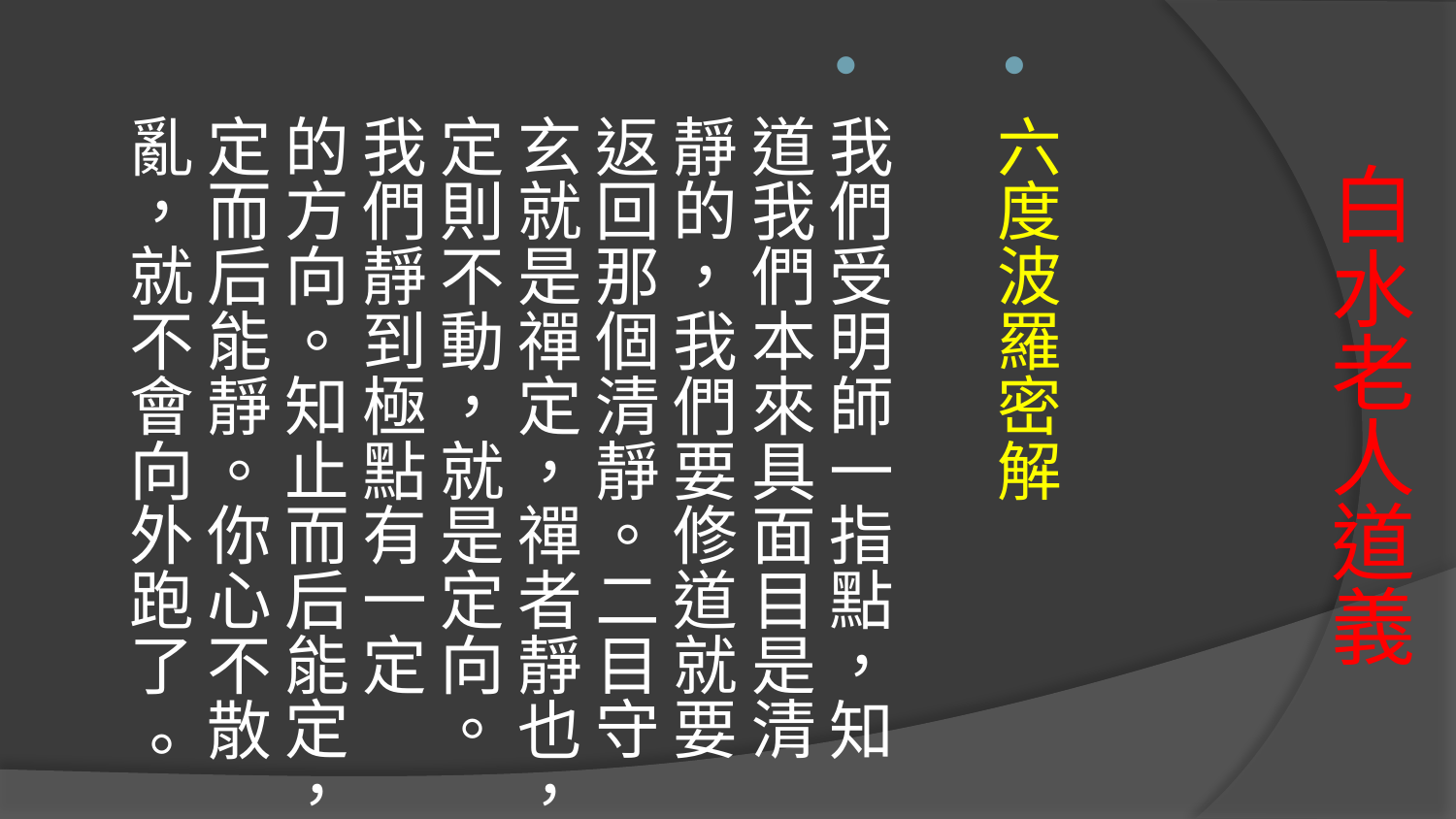

六度波羅密解
我們受明師一指點，知 道我們本來具面目是清靜的，我們要修道就要返回那個清靜。二目守 玄就是禪定，禪者靜也，定則不動，就是定向。我們靜到極點有一定 的方向。知止而后能定，定而后能靜。你心不散亂，就不會向外跑了 。

# 白水老人道義